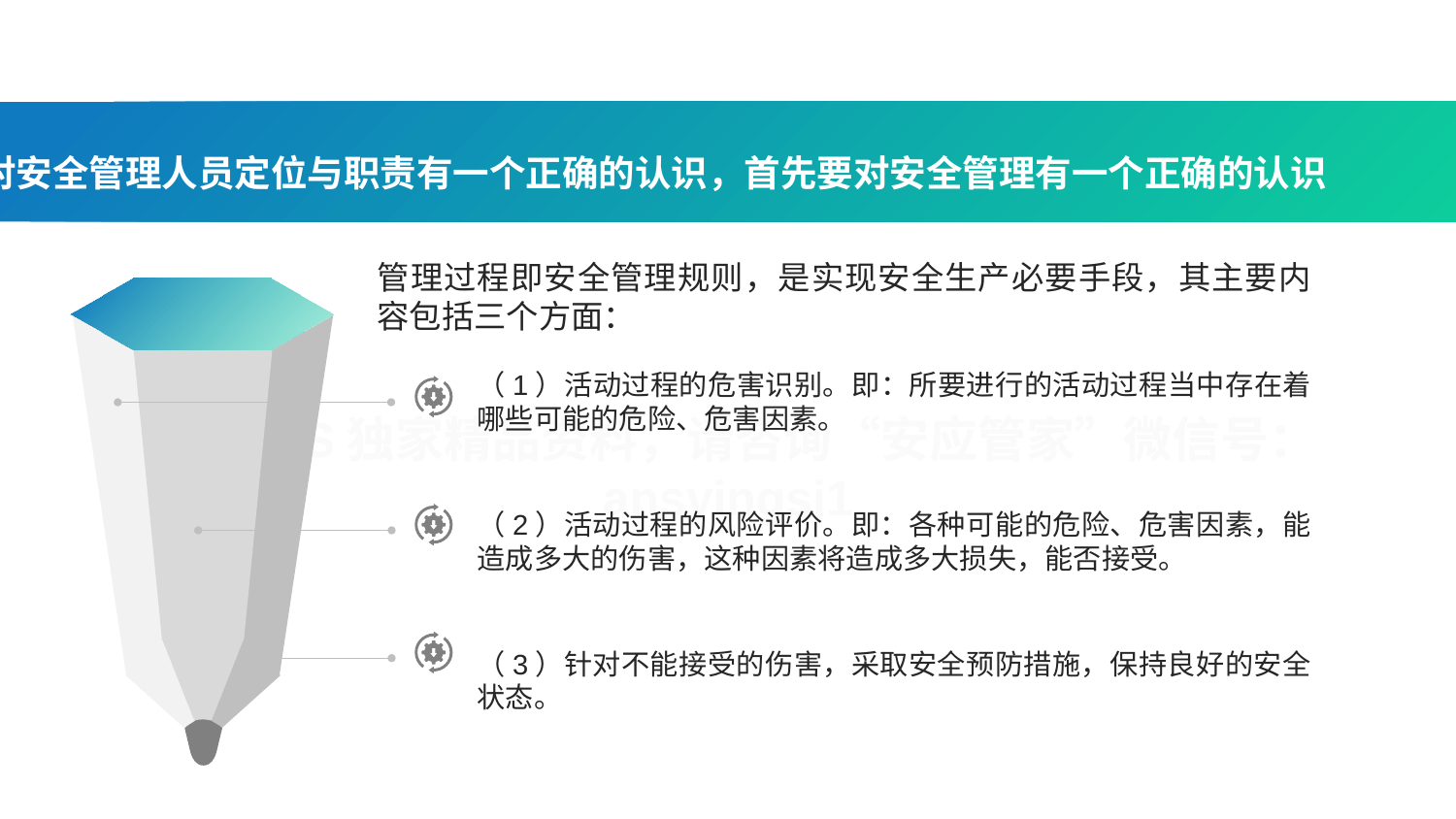

对安全管理人员定位与职责有一个正确的认识，首先要对安全管理有一个正确的认识
管理过程即安全管理规则，是实现安全生产必要手段，其主要内容包括三个方面：

（1）活动过程的危害识别。即：所要进行的活动过程当中存在着哪些可能的危险、危害因素。
（2）活动过程的风险评价。即：各种可能的危险、危害因素，能造成多大的伤害，这种因素将造成多大损失，能否接受。
（3）针对不能接受的伤害，采取安全预防措施，保持良好的安全状态。